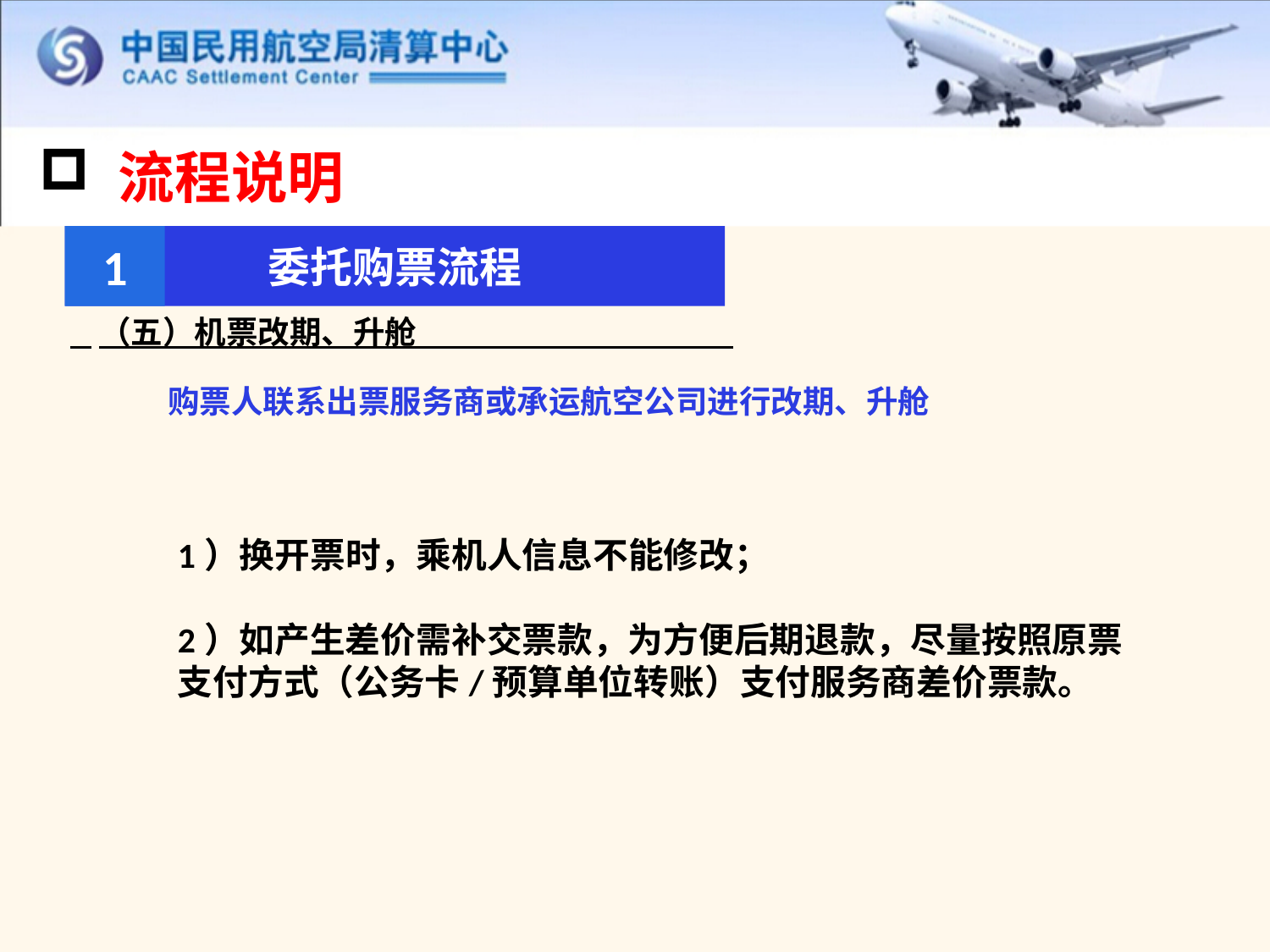

流程说明
委托购票流程
1
   （五）机票改期、升舱
 购票人联系出票服务商或承运航空公司进行改期、升舱
1）换开票时，乘机人信息不能修改；

2）如产生差价需补交票款，为方便后期退款，尽量按照原票支付方式（公务卡/预算单位转账）支付服务商差价票款。